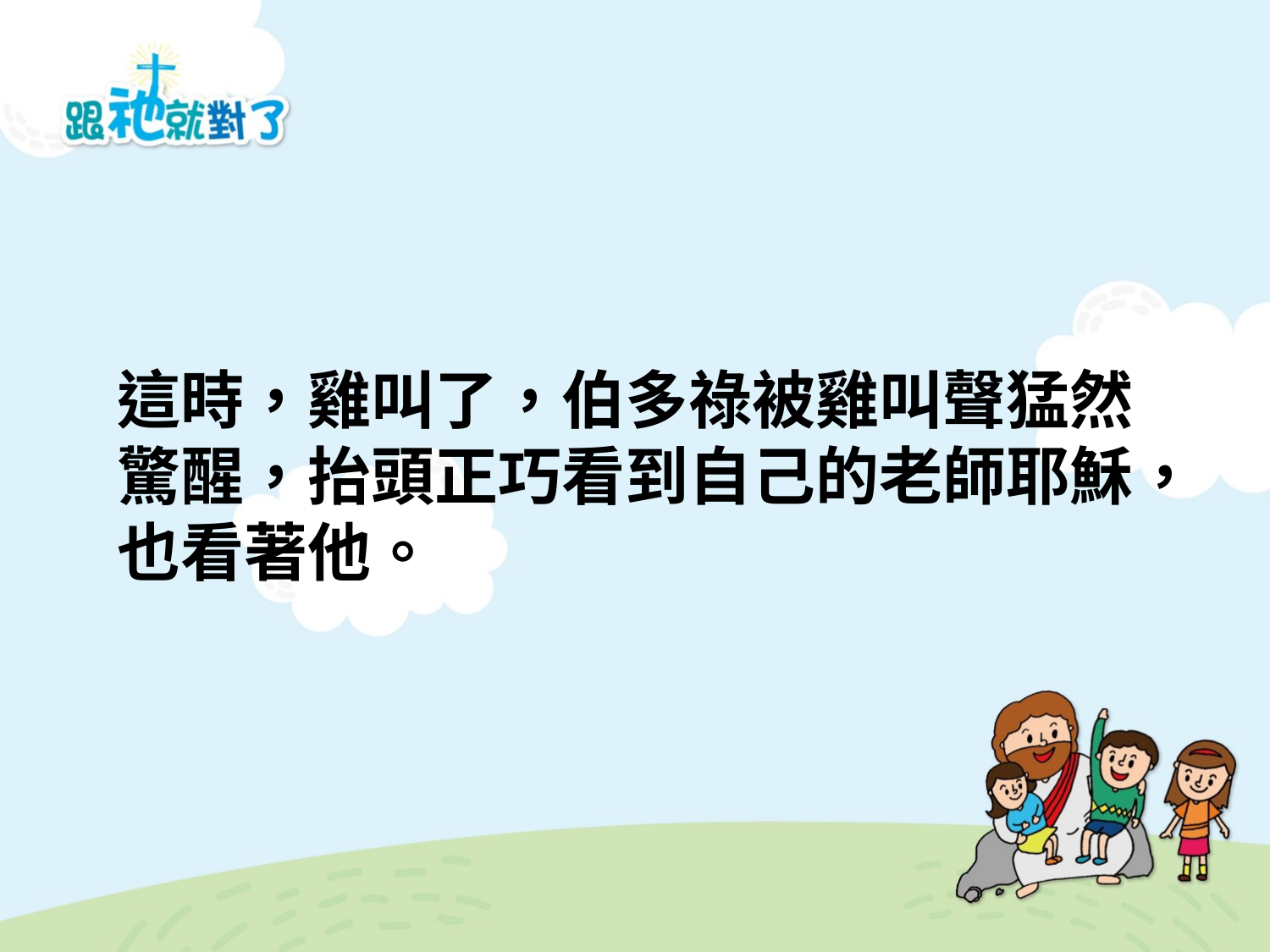

這時，雞叫了，伯多祿被雞叫聲猛然驚醒，抬頭正巧看到自己的老師耶穌，也看著他。